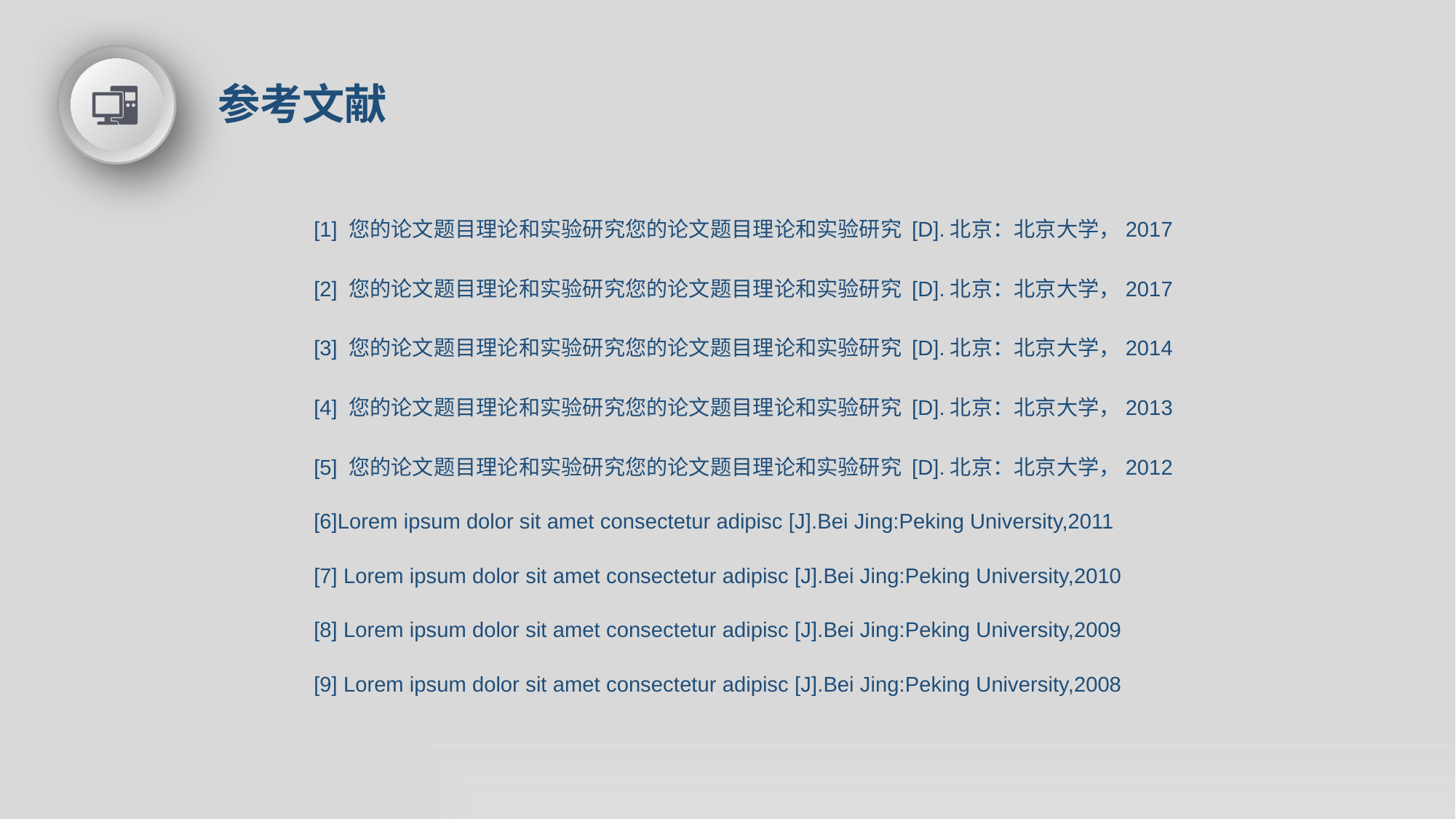

参考文献
[1] 您的论文题目理论和实验研究您的论文题目理论和实验研究 [D].北京：北京大学，2017
[2] 您的论文题目理论和实验研究您的论文题目理论和实验研究 [D].北京：北京大学，2017
[3] 您的论文题目理论和实验研究您的论文题目理论和实验研究 [D].北京：北京大学，2014
[4] 您的论文题目理论和实验研究您的论文题目理论和实验研究 [D].北京：北京大学，2013
[5] 您的论文题目理论和实验研究您的论文题目理论和实验研究 [D].北京：北京大学，2012
[6]Lorem ipsum dolor sit amet consectetur adipisc [J].Bei Jing:Peking University,2011
[7] Lorem ipsum dolor sit amet consectetur adipisc [J].Bei Jing:Peking University,2010
[8] Lorem ipsum dolor sit amet consectetur adipisc [J].Bei Jing:Peking University,2009
[9] Lorem ipsum dolor sit amet consectetur adipisc [J].Bei Jing:Peking University,2008